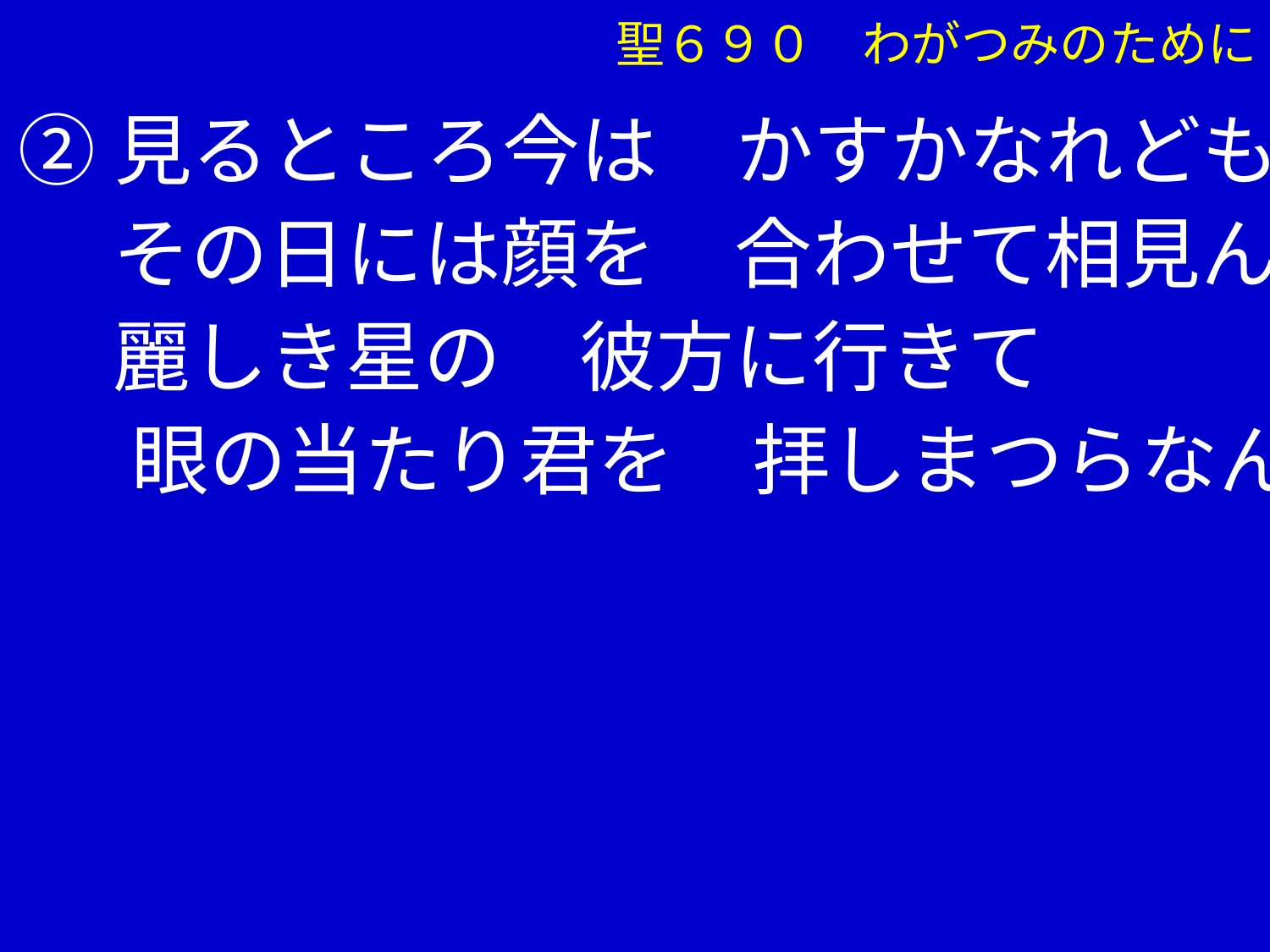

②見るところ今は　かすかなれども
　 その日には顔を　合わせて相見ん
　 麗しき星の　彼方に行きて
 　眼の当たり君を　拝しまつらなん
聖６９０　わがつみのために